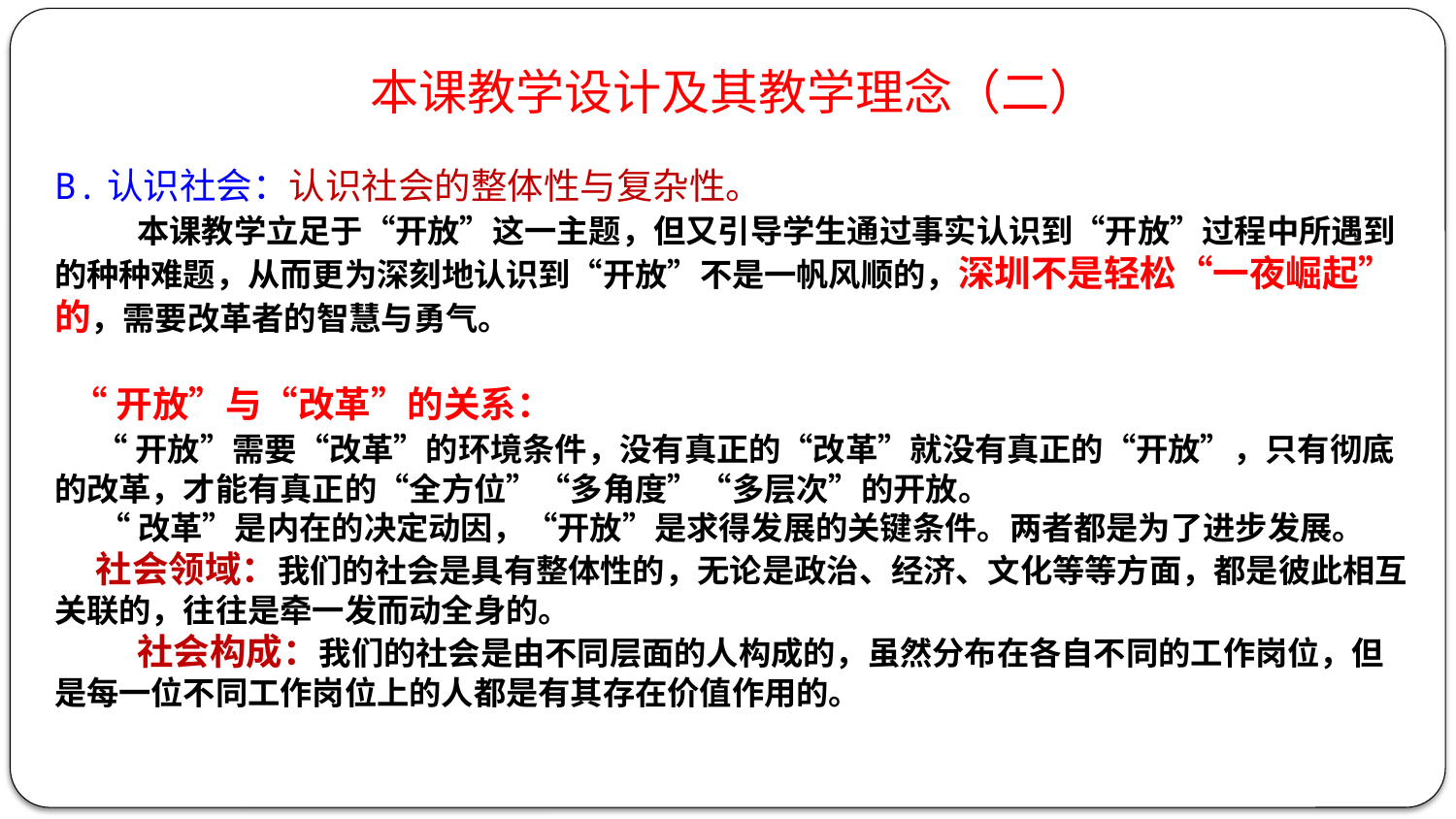

本课教学设计及其教学理念（二）

B.认识社会：认识社会的整体性与复杂性。
         本课教学立足于“开放”这一主题，但又引导学生通过事实认识到“开放”过程中所遇到的种种难题，从而更为深刻地认识到“开放”不是一帆风顺的，深圳不是轻松“一夜崛起”的，需要改革者的智慧与勇气。

  “开放”与“改革”的关系：
     “开放”需要“改革”的环境条件，没有真正的“改革”就没有真正的“开放”，只有彻底的改革，才能有真正的“全方位”“多角度”“多层次”的开放。
      “改革”是内在的决定动因，“开放”是求得发展的关键条件。两者都是为了进步发展。
    社会领域：我们的社会是具有整体性的，无论是政治、经济、文化等等方面，都是彼此相互关联的，往往是牵一发而动全身的。
         社会构成：我们的社会是由不同层面的人构成的，虽然分布在各自不同的工作岗位，但是每一位不同工作岗位上的人都是有其存在价值作用的。